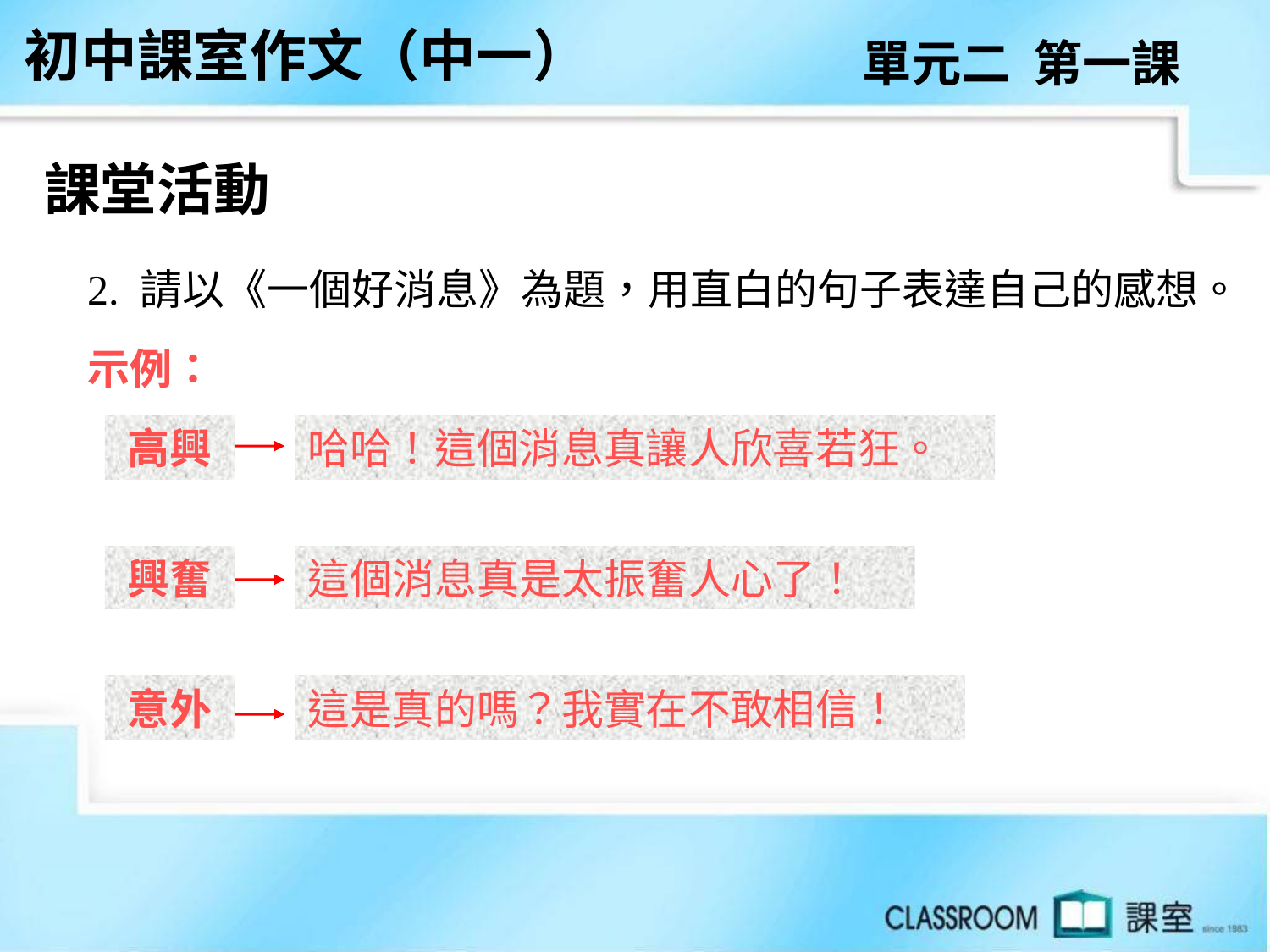

初中課室作文（中一）
單元二  第一課
課堂活動
2. 請以《一個好消息》為題，用直白的句子表達自己的感想。
示例：
高興
哈哈！這個消息真讓人欣喜若狂。

興奮
這個消息真是太振奮人心了！

意外
這是真的嗎？我實在不敢相信！